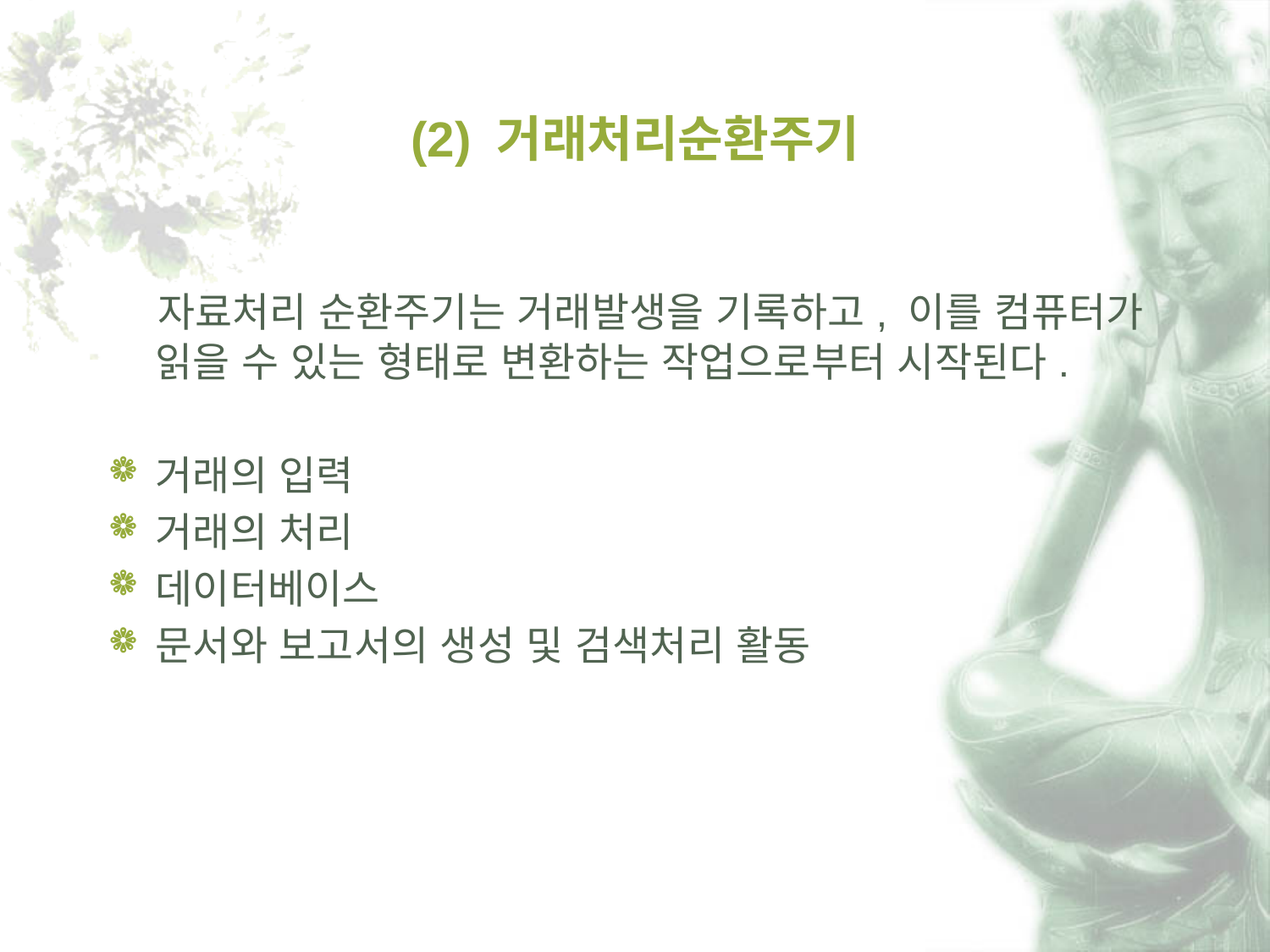

# (2) 거래처리순환주기
   자료처리 순환주기는 거래발생을 기록하고, 이를 컴퓨터가 읽을 수 있는 형태로 변환하는 작업으로부터 시작된다.

거래의 입력
거래의 처리
데이터베이스
문서와 보고서의 생성 및 검색처리 활동